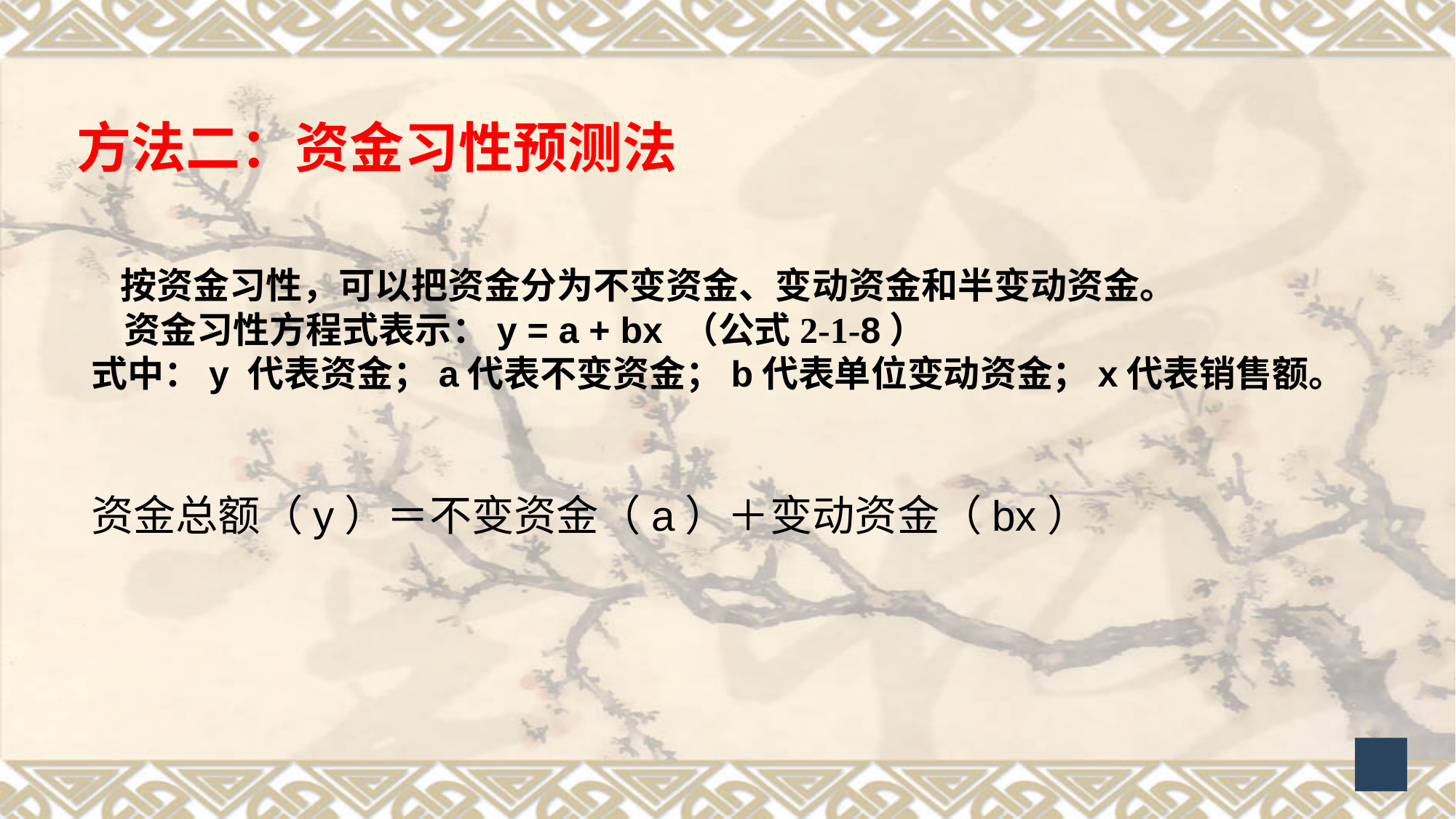

# 方法二：资金习性预测法
  按资金习性，可以把资金分为不变资金、变动资金和半变动资金。
   资金习性方程式表示：y = a + bx （公式2-1-8）
式中：y 代表资金；a代表不变资金；b代表单位变动资金；x代表销售额。

资金总额（y）＝不变资金（a）＋变动资金（bx）